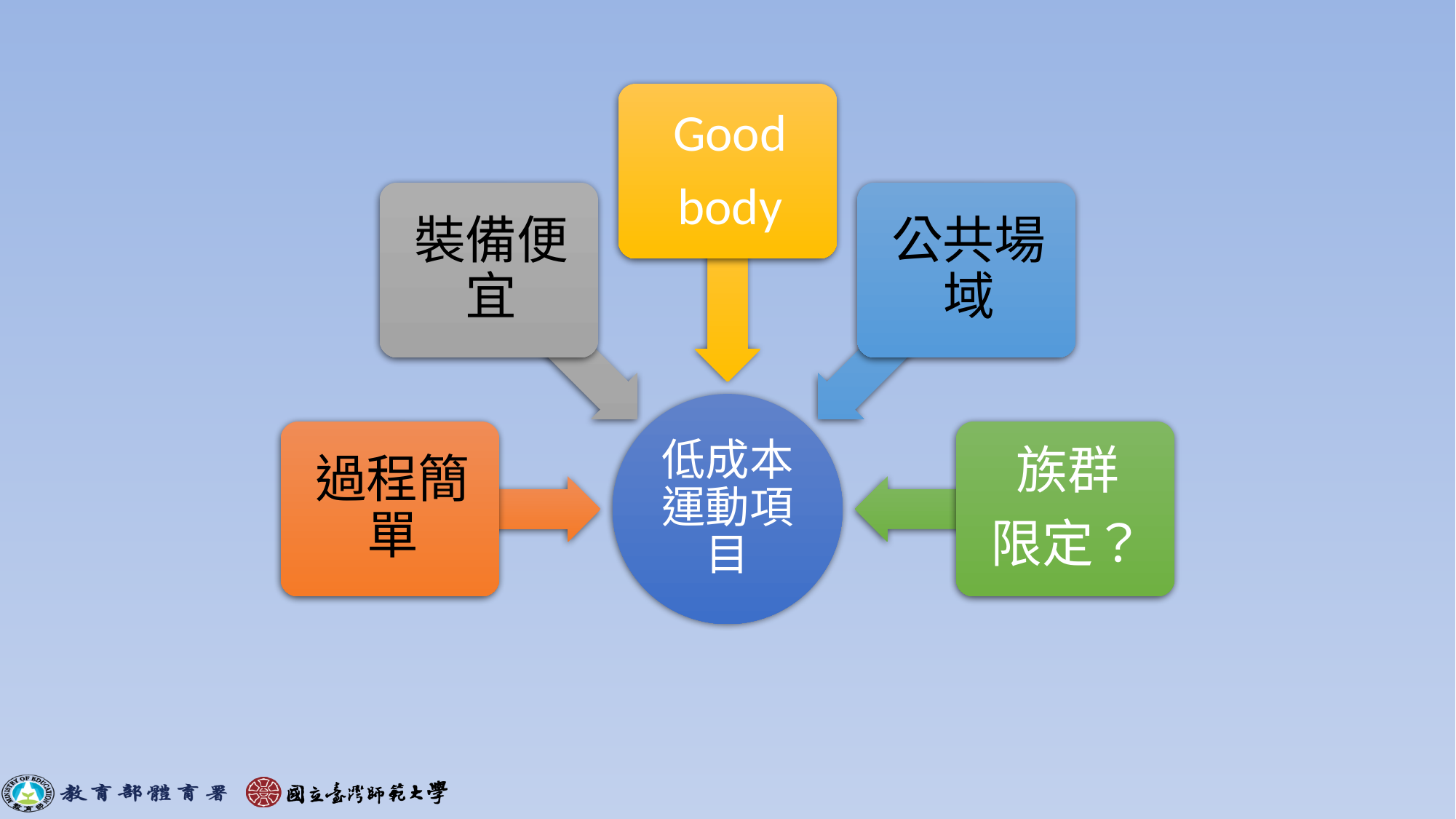

低成本運動項目
過程簡單
裝備便宜
Good
body
公共場域
族群
限定？